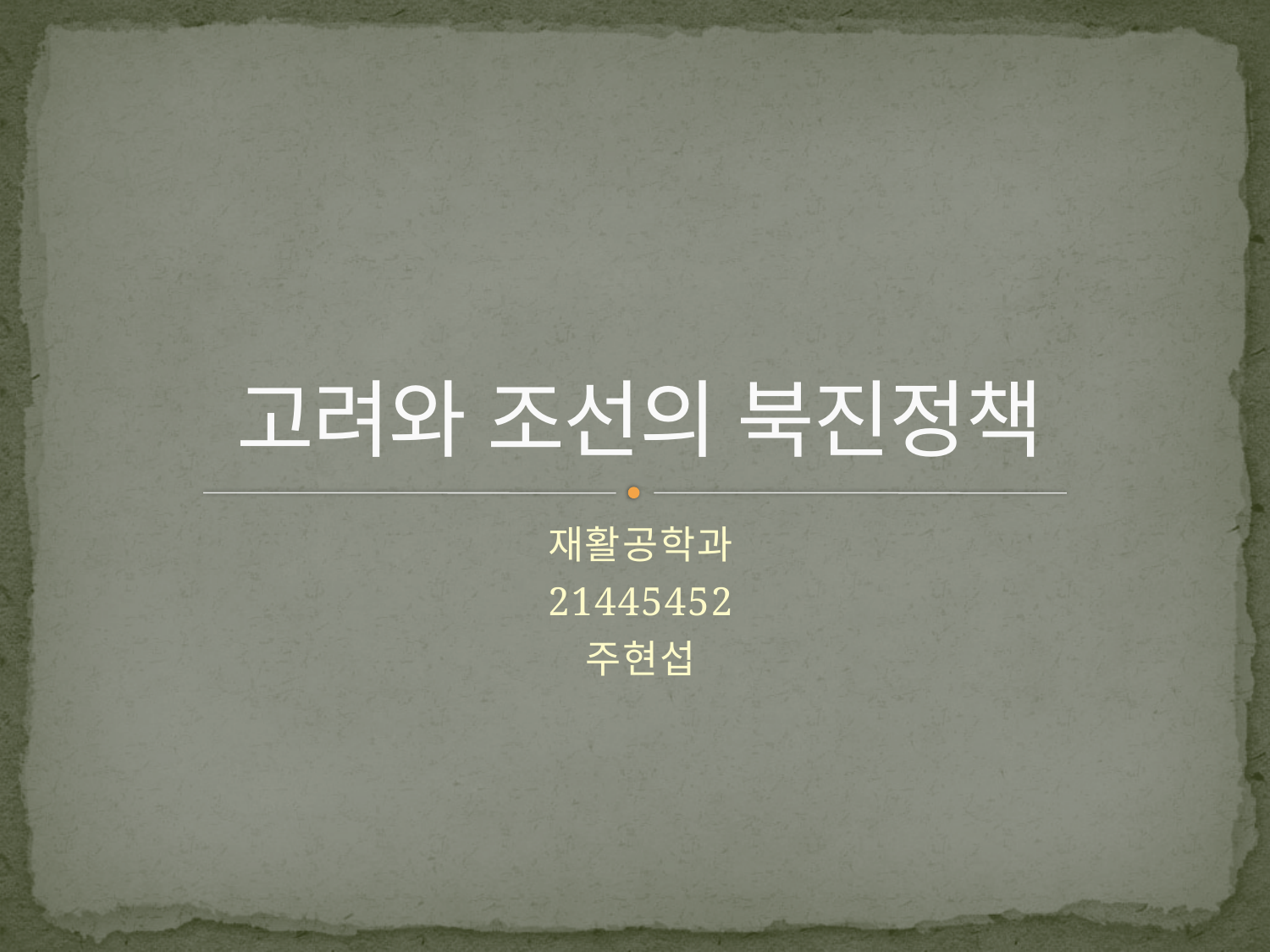

# 고려와 조선의 북진정책
재활공학과
21445452
주현섭